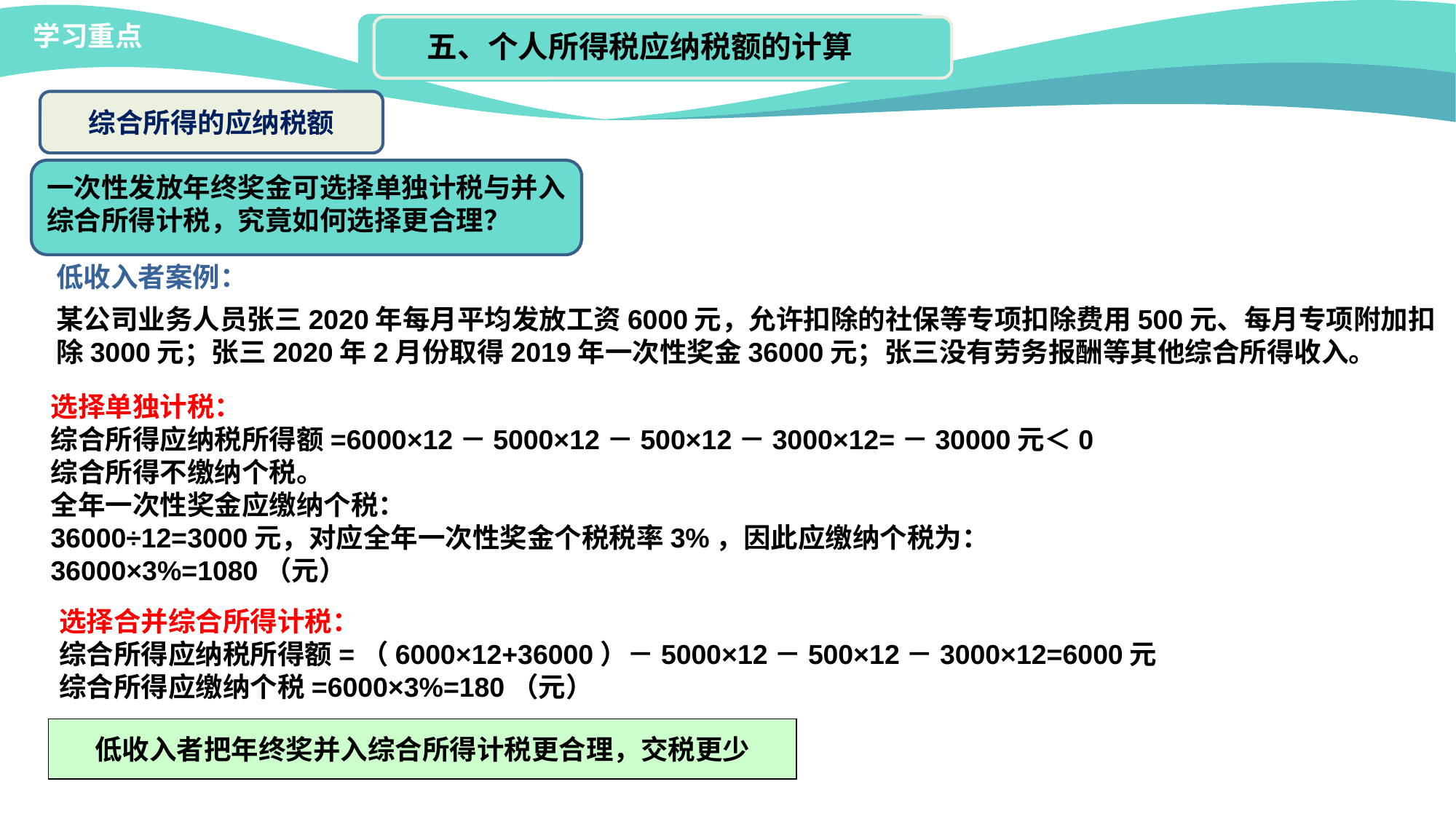

学习重点

五、个人所得税应纳税额的计算
综合所得的应纳税额
一次性发放年终奖金可选择单独计税与并入综合所得计税，究竟如何选择更合理？
低收入者案例：
某公司业务人员张三2020年每月平均发放工资6000元，允许扣除的社保等专项扣除费用500元、每月专项附加扣除3000元；张三2020年2月份取得2019年一次性奖金36000元；张三没有劳务报酬等其他综合所得收入。
选择单独计税：
综合所得应纳税所得额=6000×12－5000×12－500×12－3000×12=－30000元＜0
综合所得不缴纳个税。
全年一次性奖金应缴纳个税：
36000÷12=3000元，对应全年一次性奖金个税税率3%，因此应缴纳个税为：
36000×3%=1080（元）
选择合并综合所得计税：
综合所得应纳税所得额=（6000×12+36000）－5000×12－500×12－3000×12=6000元
综合所得应缴纳个税=6000×3%=180（元）
低收入者把年终奖并入综合所得计税更合理，交税更少